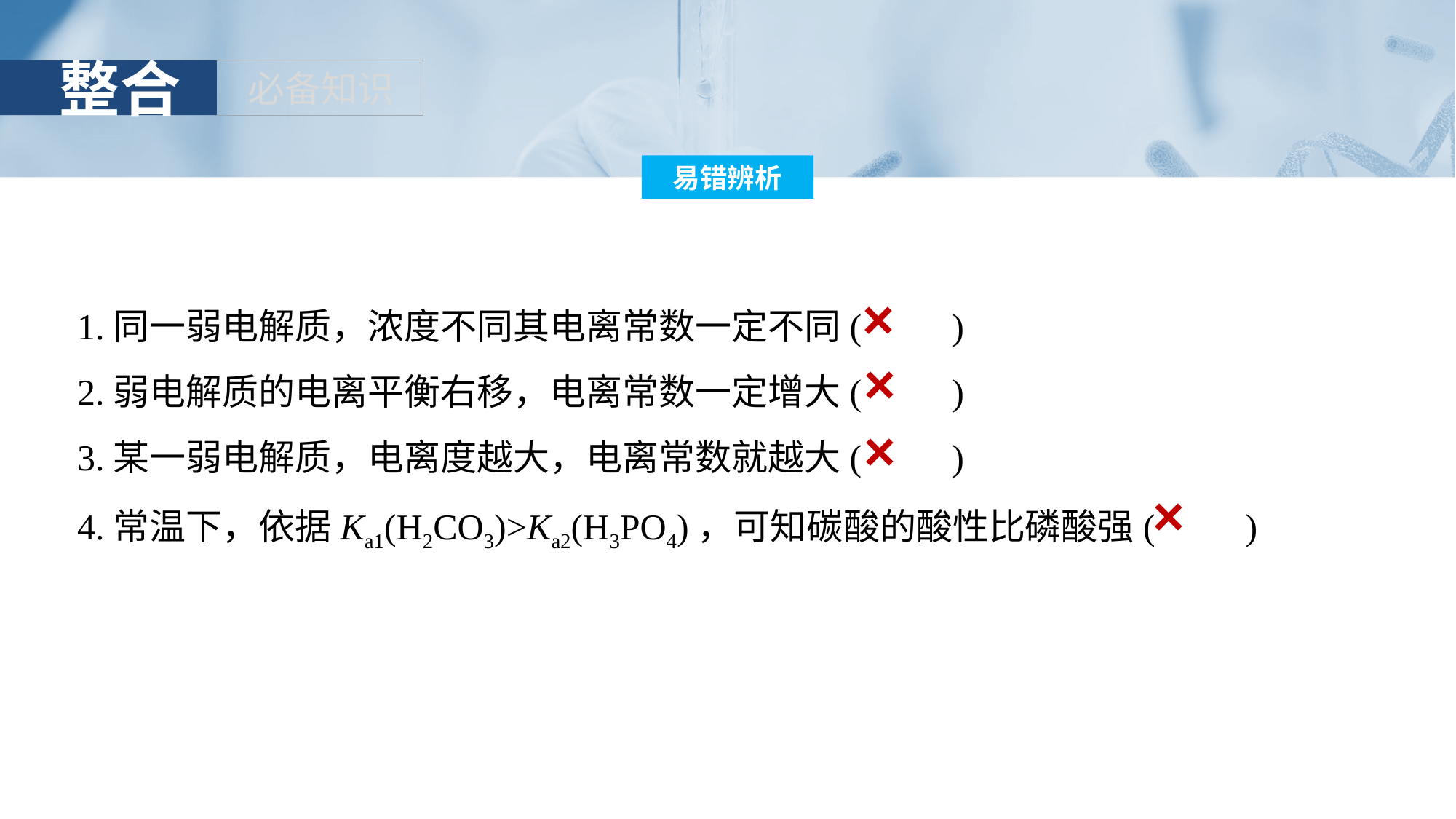

1.同一弱电解质，浓度不同其电离常数一定不同(　　)
2.弱电解质的电离平衡右移，电离常数一定增大(　　)
3.某一弱电解质，电离度越大，电离常数就越大(　　)
4.常温下，依据Ka1(H2CO3)>Ka2(H3PO4)，可知碳酸的酸性比磷酸强(　　)
×
×
×
×